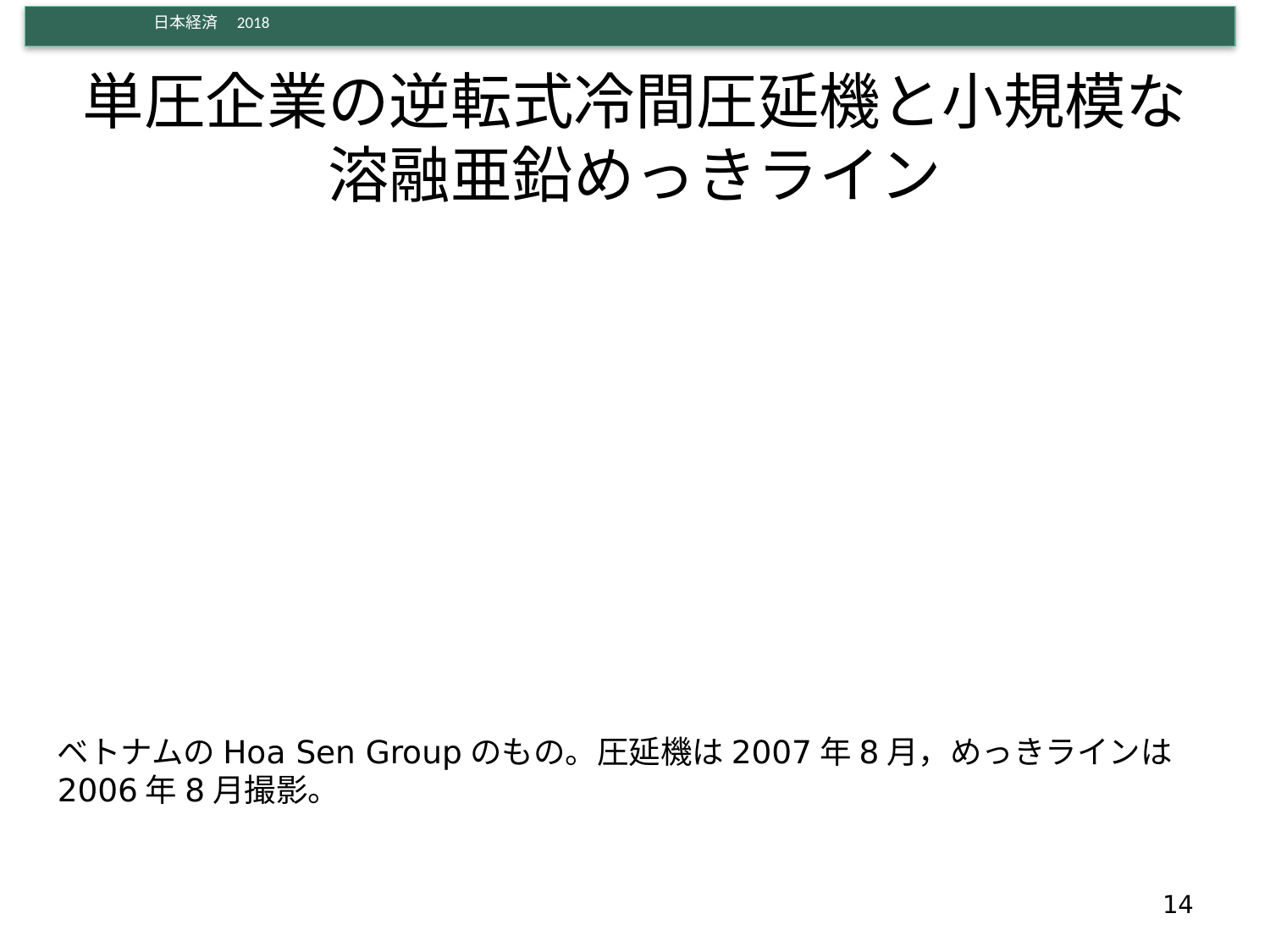

# 単圧企業の逆転式冷間圧延機と小規模な溶融亜鉛めっきライン

ベトナムのHoa Sen Groupのもの。圧延機は2007年8月，めっきラインは2006年8月撮影。
14